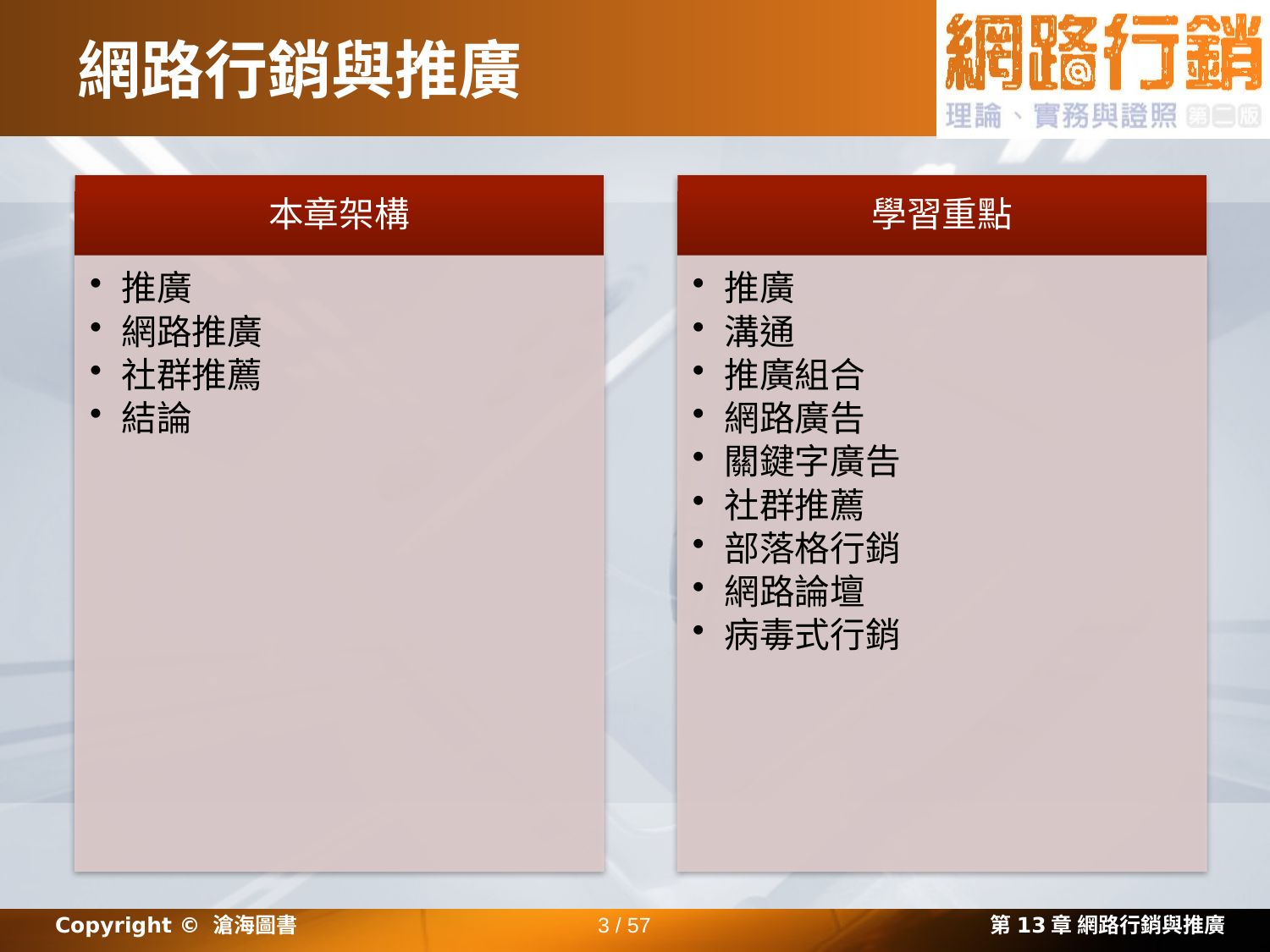

# 網路行銷與推廣
本章架構
推廣
網路推廣
社群推薦
結論
學習重點
推廣
溝通
推廣組合
網路廣告
關鍵字廣告
社群推薦
部落格行銷
網路論壇
病毒式行銷
Copyright © 滄海圖書
3 / 57
第13章 網路行銷與推廣